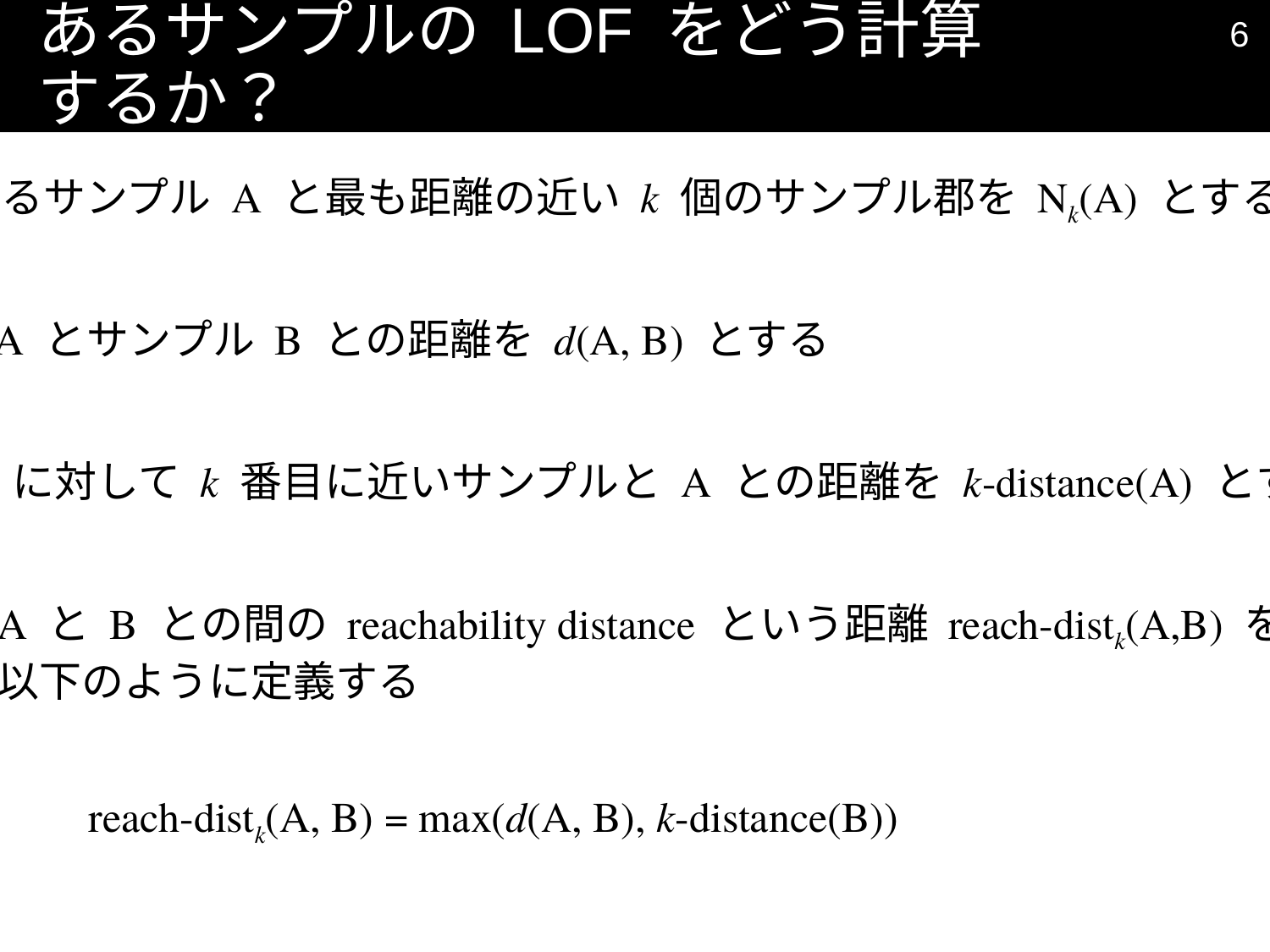

6
# あるサンプルの LOF をどう計算するか？
あるサンプル A と最も距離の近い k 個のサンプル郡を Nk(A) とする
A とサンプル B との距離を d(A, B) とする
A に対して k 番目に近いサンプルと A との距離を k-distance(A) とする
A と B との間の reachability distance という距離 reach-distk(A,B) を
以下のように定義する
reach-distk(A, B) = max(d(A, B), k-distance(B))